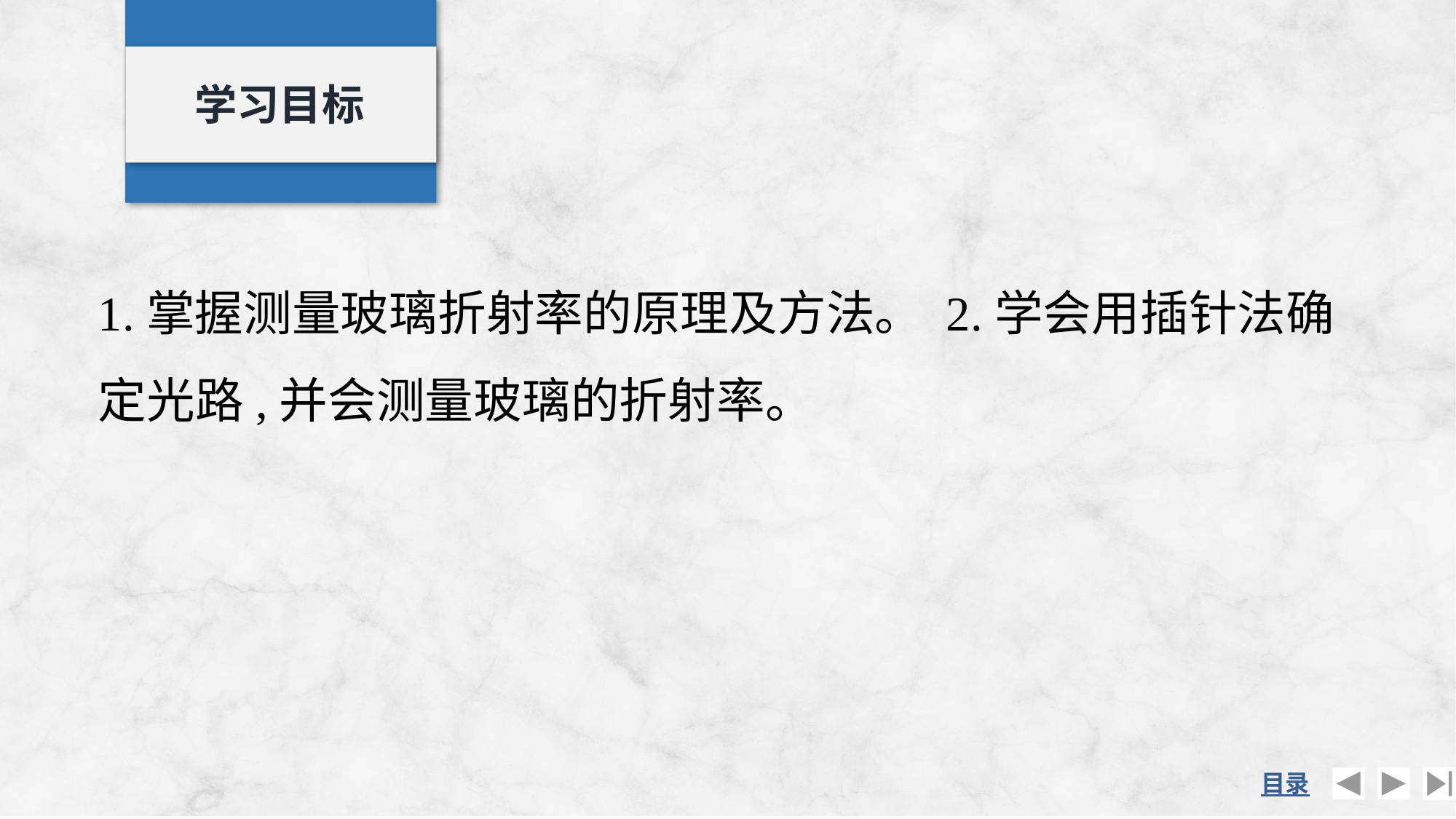

学习目标
1.掌握测量玻璃折射率的原理及方法。 2.学会用插针法确定光路,并会测量玻璃的折射率。